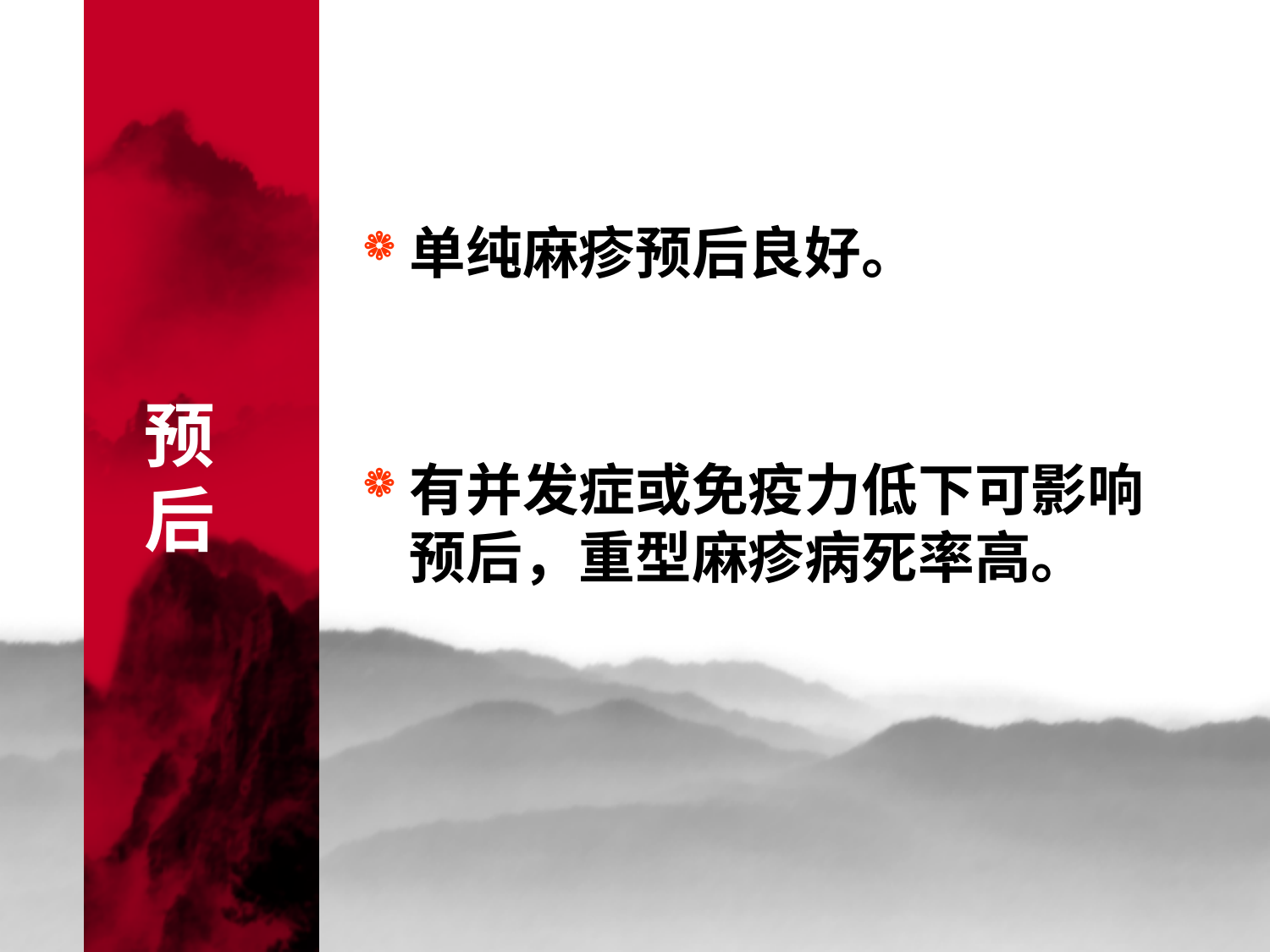

# 预 后

单纯麻疹预后良好。

有并发症或免疫力低下可影响预后，重型麻疹病死率高。